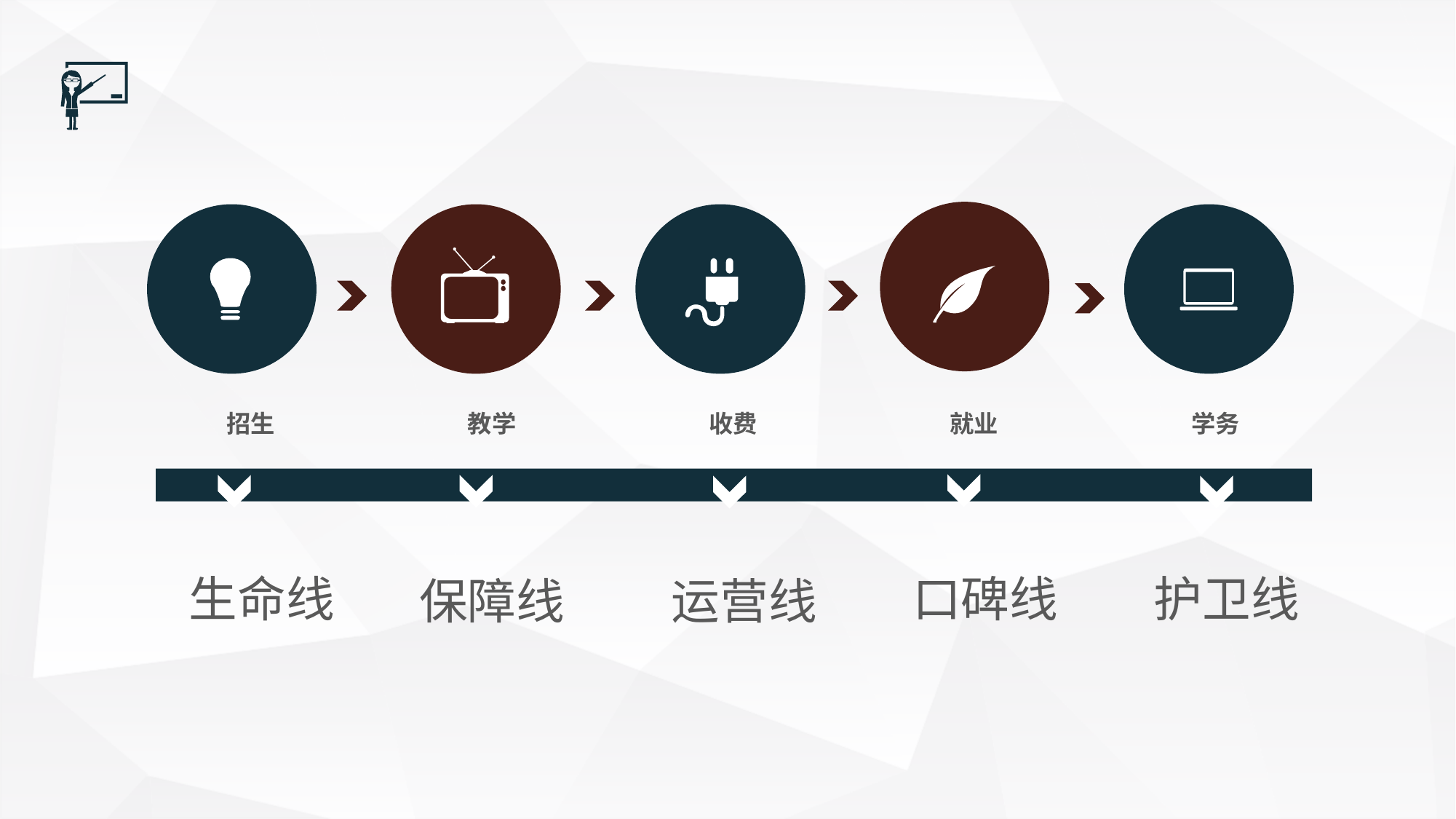

招生
教学
收费
就业
学务

   生命线
   口碑线
   护卫线
  保障线
   运营线